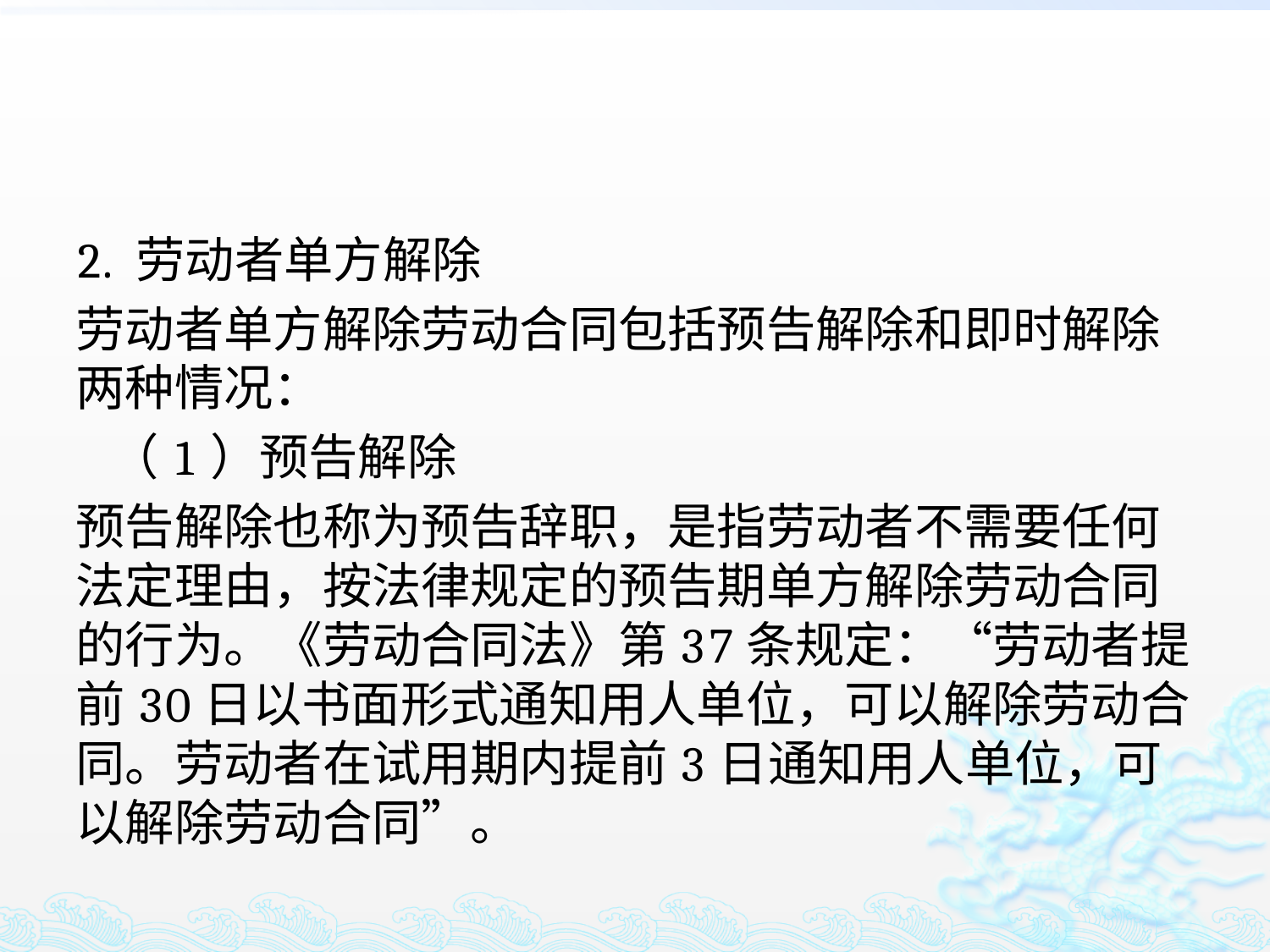

#
2. 劳动者单方解除
劳动者单方解除劳动合同包括预告解除和即时解除两种情况：
  （1）预告解除
预告解除也称为预告辞职，是指劳动者不需要任何法定理由，按法律规定的预告期单方解除劳动合同的行为。《劳动合同法》第37条规定：“劳动者提前30日以书面形式通知用人单位，可以解除劳动合同。劳动者在试用期内提前3日通知用人单位，可以解除劳动合同”。